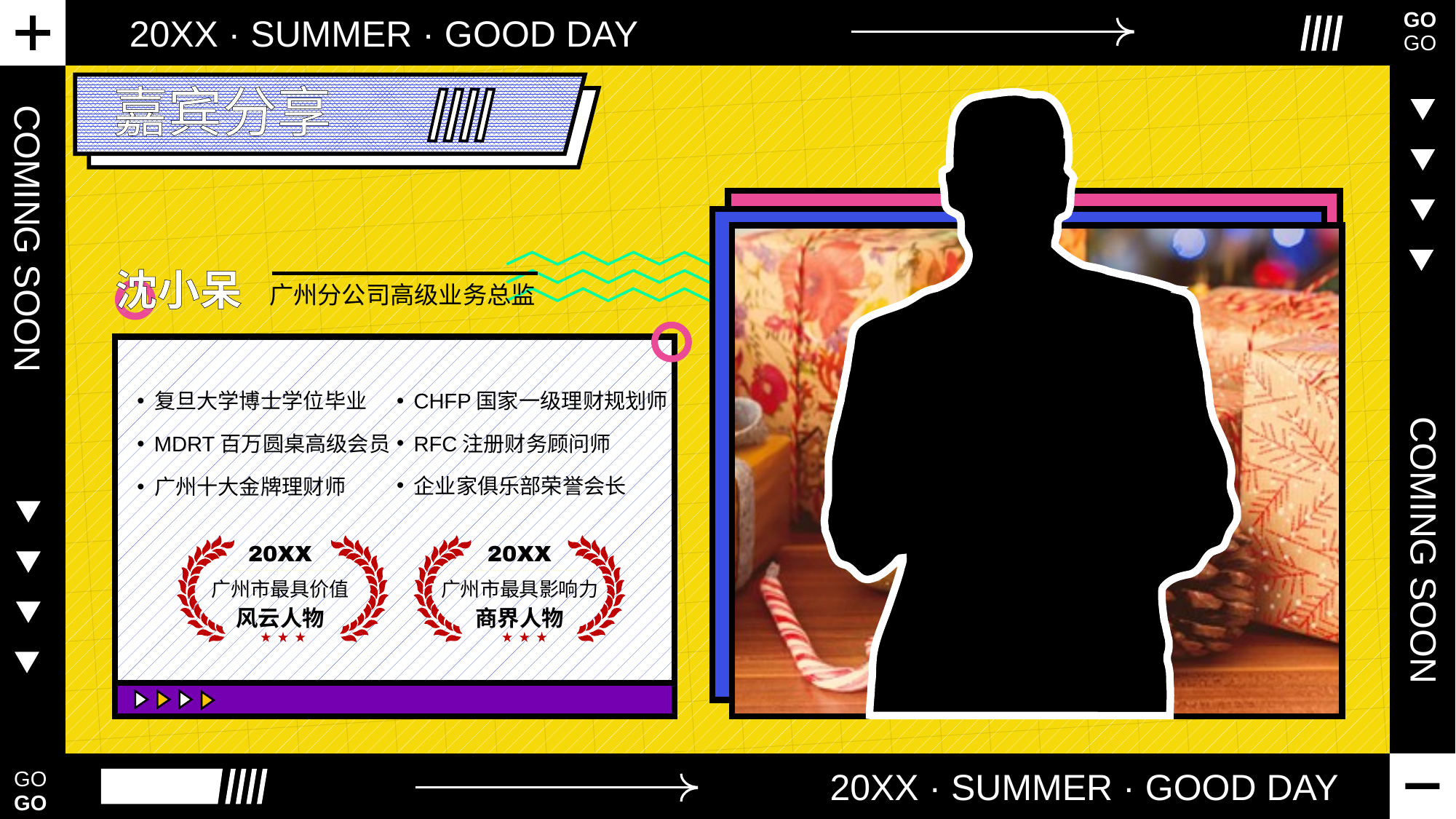

嘉宾分享

沈小呆

广州分公司高级业务总监

复旦大学博士学位毕业
CHFP国家一级理财规划师
RFC注册财务顾问师
MDRT百万圆桌高级会员
企业家俱乐部荣誉会长
广州十大金牌理财师

20XX

广州市最具价值
风云人物

20XX
广州市最具影响力
商界人物